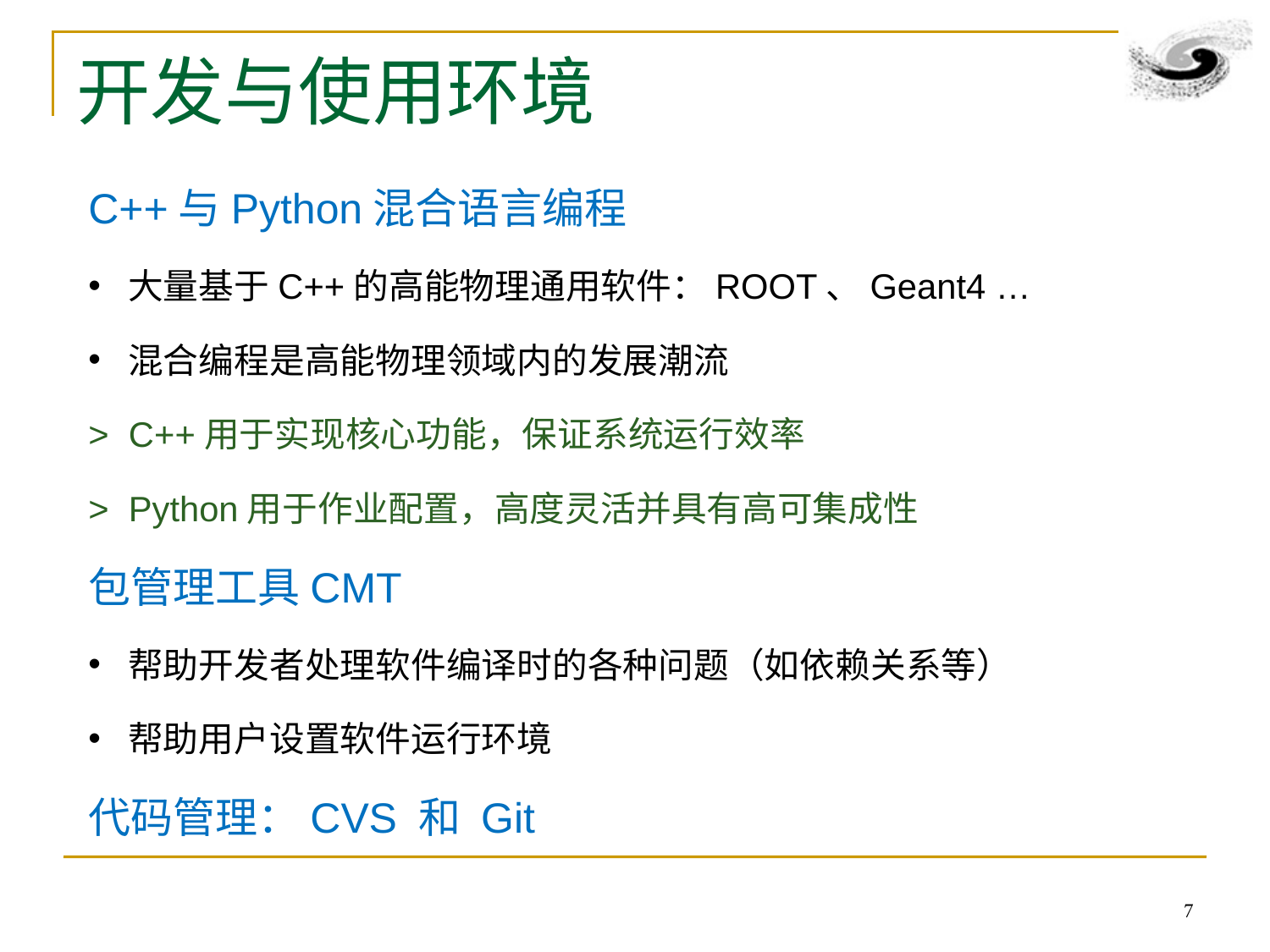

# 开发与使用环境
C++与Python混合语言编程
大量基于C++的高能物理通用软件：ROOT、Geant4 …
混合编程是高能物理领域内的发展潮流
>  C++用于实现核心功能，保证系统运行效率
>  Python用于作业配置，高度灵活并具有高可集成性
包管理工具CMT
帮助开发者处理软件编译时的各种问题（如依赖关系等）
帮助用户设置软件运行环境
代码管理：CVS 和 Git
7